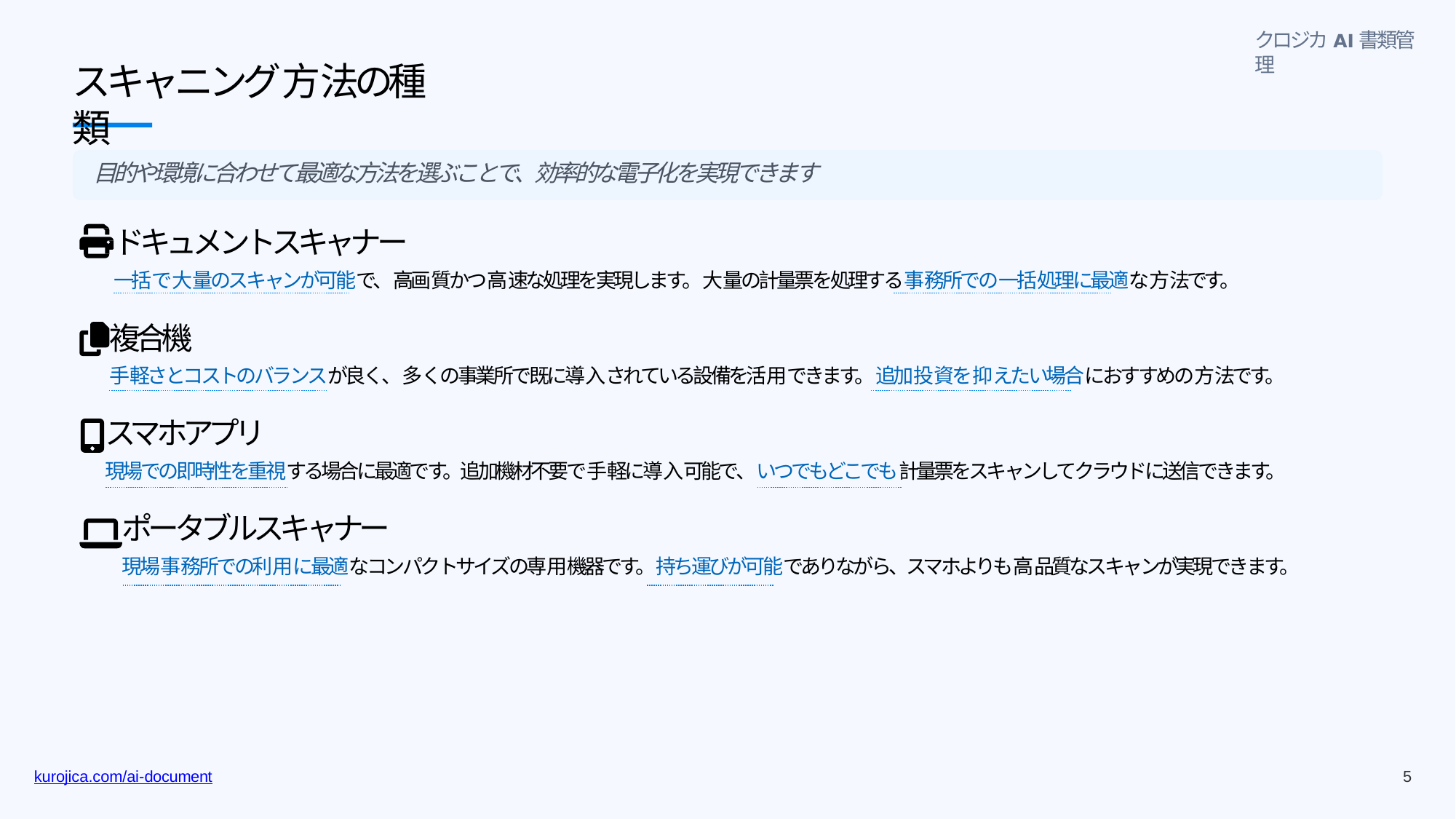

クロジカAI書類管理
# スキャニング⽅法の種類
⽬的や環境に合わせて最適な⽅法を選ぶことで、効率的な電⼦化を実現できます
ドキュメントスキャナー
⼀括で⼤量のスキャンが可能で、⾼画質かつ⾼速な処理を実現します。⼤量の計量票を処理する事務所での⼀括処理に最適な⽅法です。

複合機
⼿軽さとコストのバランスが良く、多くの事業所で既に導⼊されている設備を活⽤できます。追加投資を抑えたい場合におすすめの⽅法です。

スマホアプリ
現場での即時性を重視する場合に最適です。追加機材不要で⼿軽に導⼊可能で、いつでもどこでも計量票をスキャンしてクラウドに送信できます。

ポータブルスキャナー
現場事務所での利⽤に最適なコンパクトサイズの専⽤機器です。持ち運びが可能でありながら、スマホよりも⾼品質なスキャンが実現できます。

5
kurojica.com/ai-document